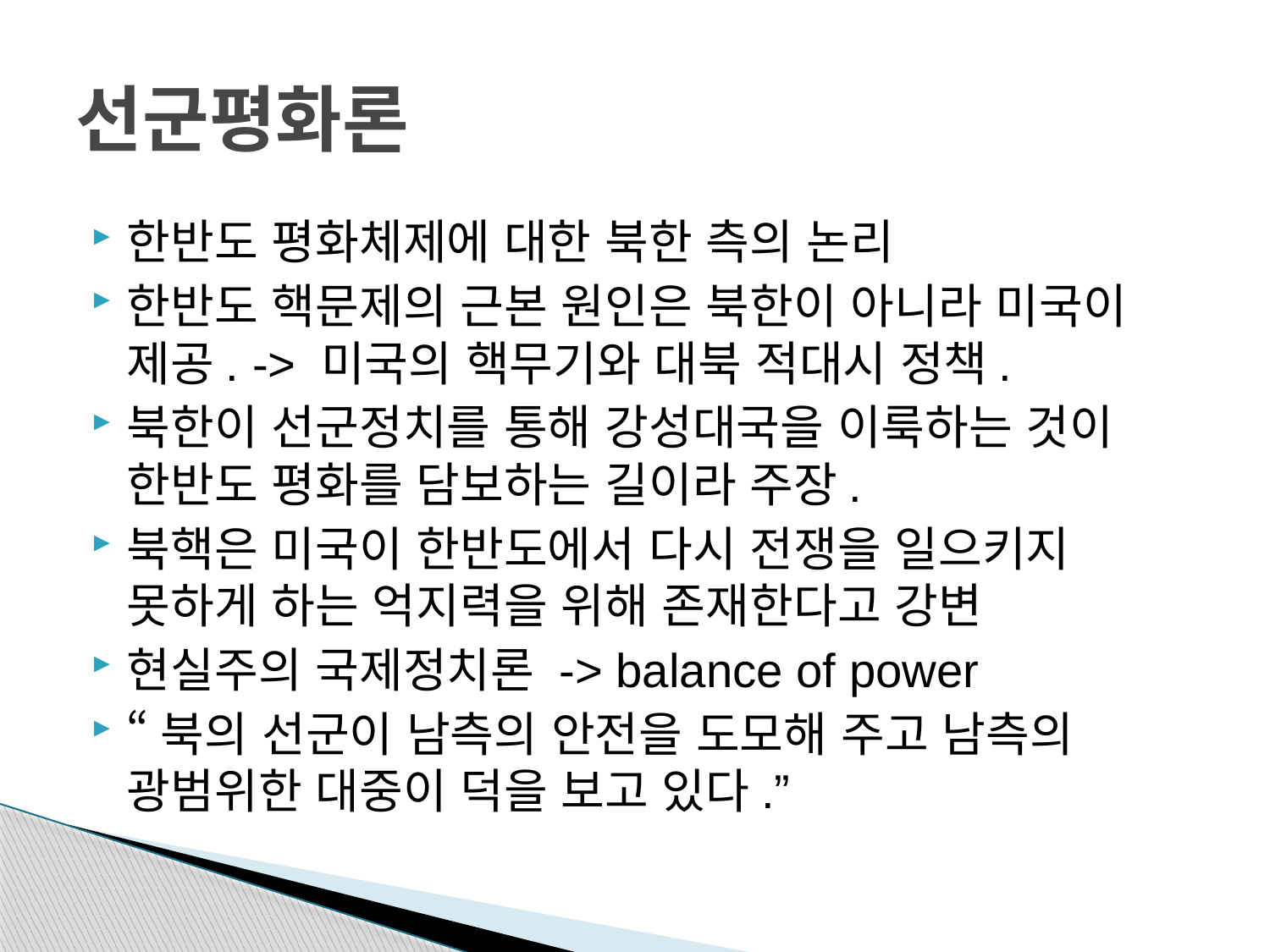

# 선군평화론
한반도 평화체제에 대한 북한 측의 논리
한반도 핵문제의 근본 원인은 북한이 아니라 미국이 제공. -> 미국의 핵무기와 대북 적대시 정책.
북한이 선군정치를 통해 강성대국을 이룩하는 것이 한반도 평화를 담보하는 길이라 주장.
북핵은 미국이 한반도에서 다시 전쟁을 일으키지 못하게 하는 억지력을 위해 존재한다고 강변
현실주의 국제정치론 -> balance of power
“북의 선군이 남측의 안전을 도모해 주고 남측의 광범위한 대중이 덕을 보고 있다.”